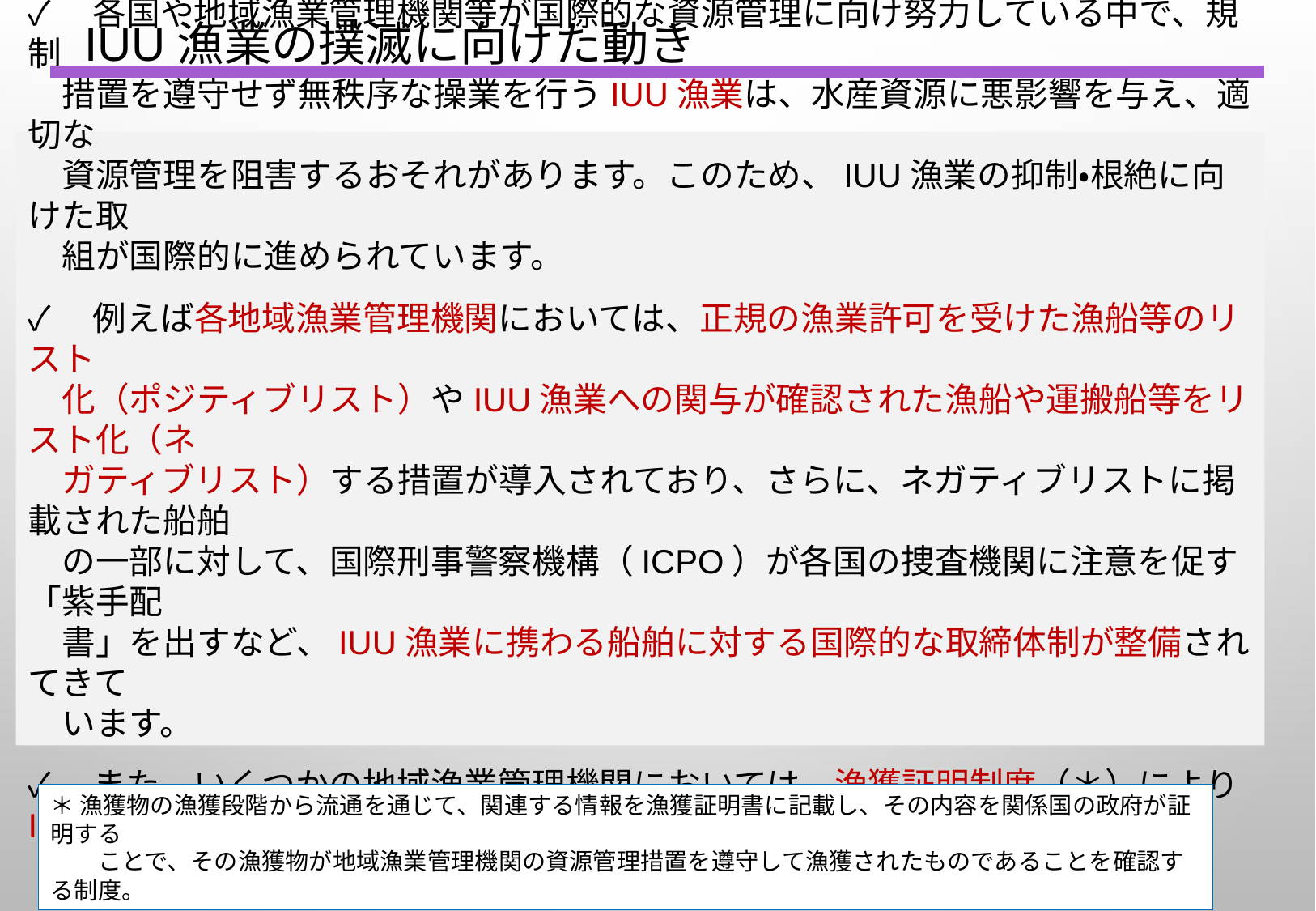

IUU漁業の撲滅に向けた動き
✓　各国や地域漁業管理機関等が国際的な資源管理に向け努力している中で、規制
　措置を遵守せず無秩序な操業を行うIUU漁業は、水産資源に悪影響を与え、適切な
　資源管理を阻害するおそれがあります。このため、IUU漁業の抑制・根絶に向けた取
　組が国際的に進められています。

✓　例えば各地域漁業管理機関においては、正規の漁業許可を受けた漁船等のリスト
　化（ポジティブリスト）やIUU漁業への関与が確認された漁船や運搬船等をリスト化（ネ
　ガティブリスト）する措置が導入されており、さらに、ネガティブリストに掲載された船舶
　の一部に対して、国際刑事警察機構（ICPO）が各国の捜査機関に注意を促す「紫手配
　書」を出すなど、IUU漁業に携わる船舶に対する国際的な取締体制が整備されてきて
　います。

✓　また、いくつかの地域漁業管理機関においては、漁獲証明制度（＊）によりIUU漁業
　由来の漁獲物の国際的な流通を防止しています。
# Ⅰ.●●
47
＊ 漁獲物の漁獲段階から流通を通じて、関連する情報を漁獲証明書に記載し、その内容を関係国の政府が証明する
　　ことで、その漁獲物が地域漁業管理機関の資源管理措置を遵守して漁獲されたものであることを確認する制度。